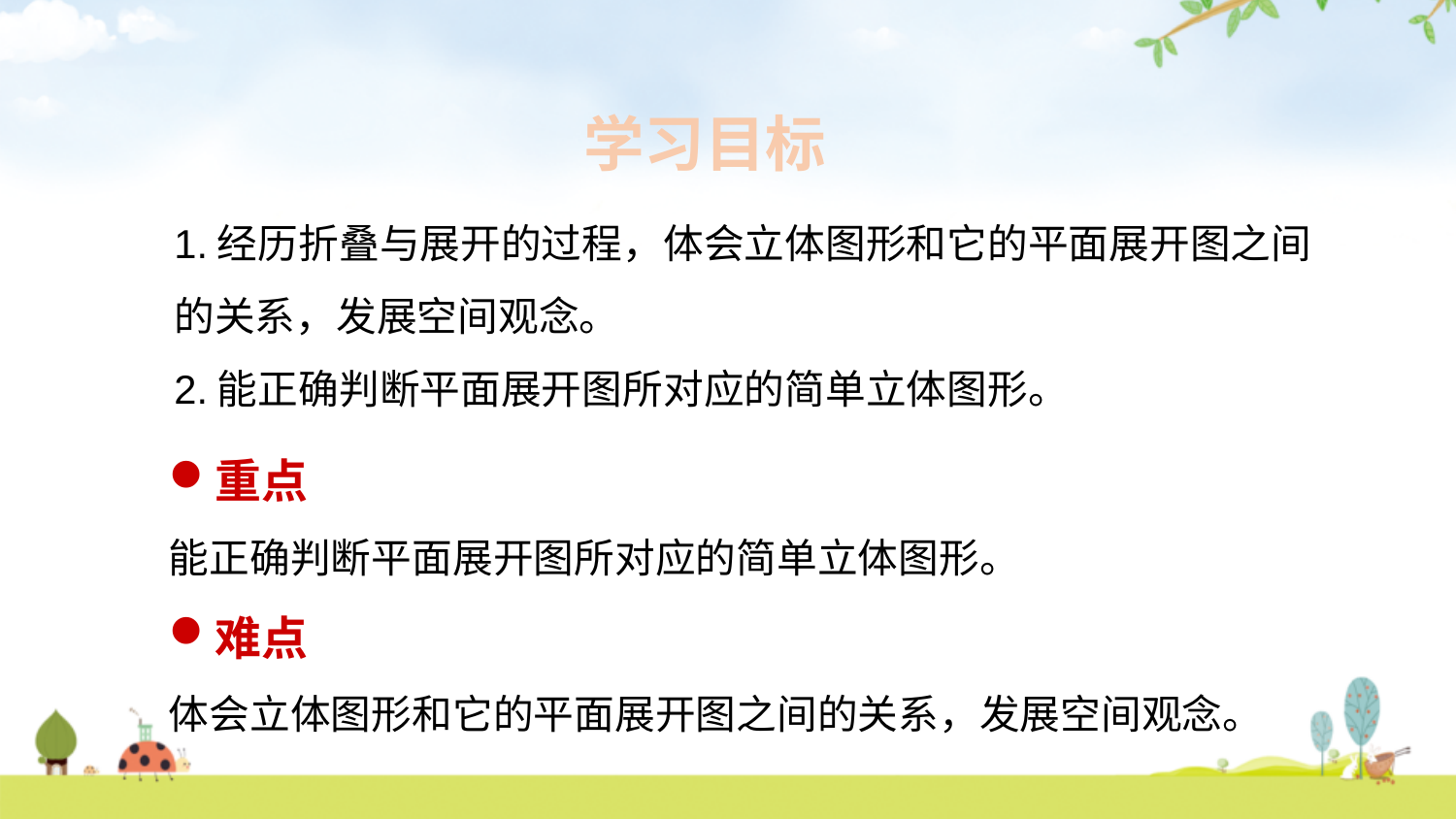

学习目标
1.经历折叠与展开的过程，体会立体图形和它的平面展开图之间的关系，发展空间观念。
2.能正确判断平面展开图所对应的简单立体图形。
重点
能正确判断平面展开图所对应的简单立体图形。
难点
体会立体图形和它的平面展开图之间的关系，发展空间观念。